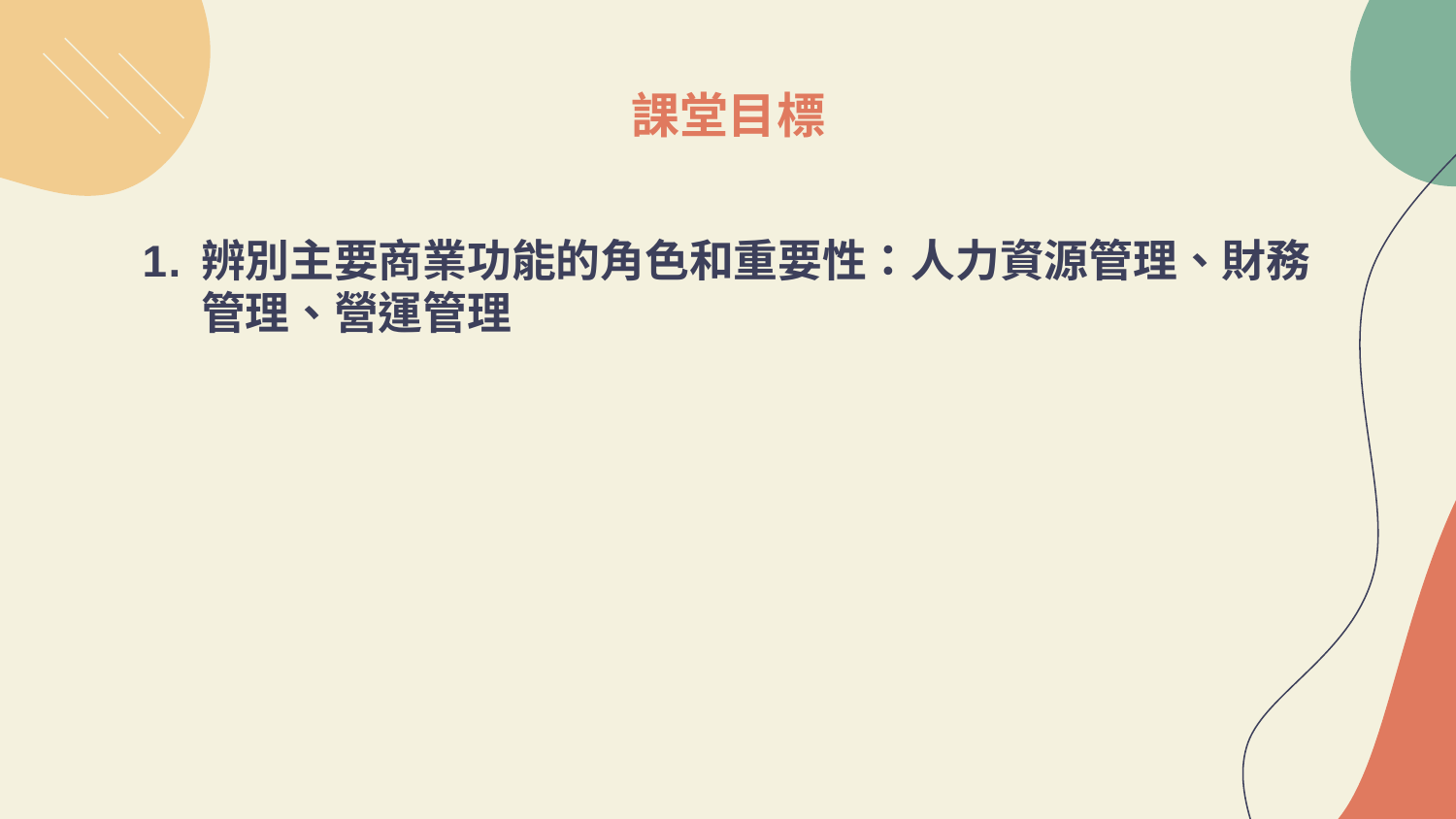

# 課堂目標
辨別主要商業功能的角色和重要性：人力資源管理、財務管理、營運管理